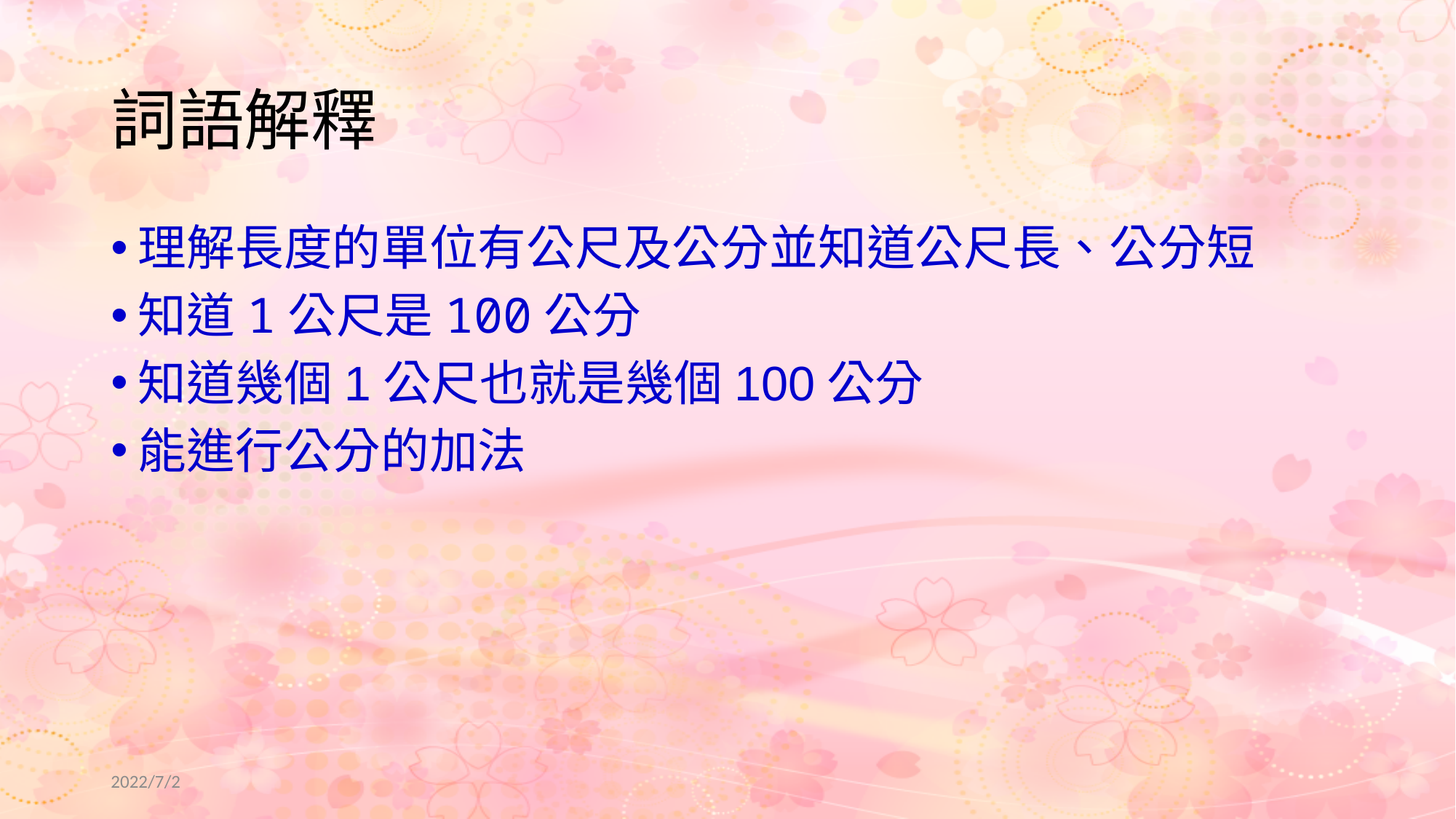

# 詞語解釋
理解長度的單位有公尺及公分並知道公尺長、公分短
知道1公尺是100公分
知道幾個1公尺也就是幾個100公分
能進行公分的加法
2022/7/2